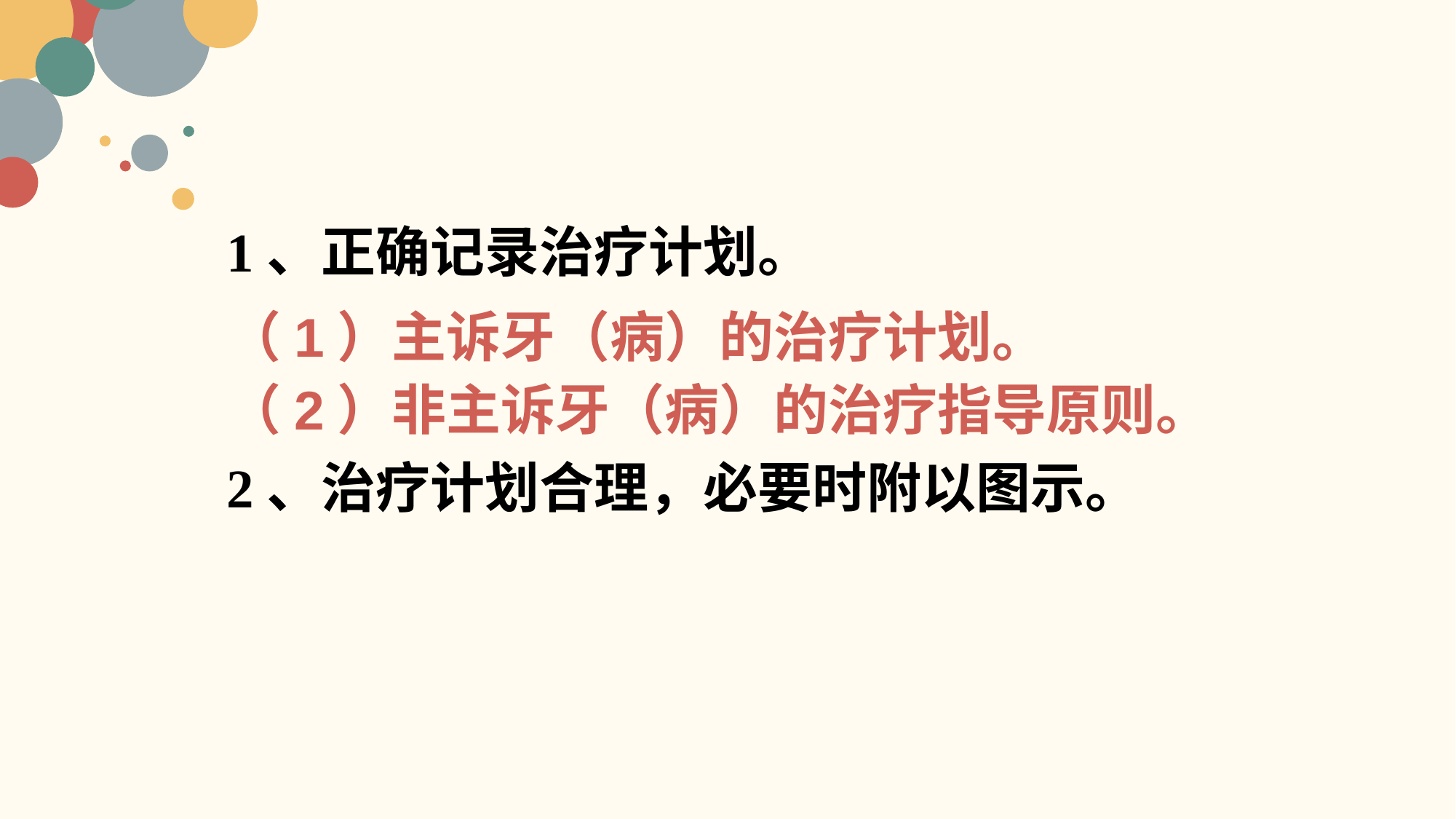

1、正确记录治疗计划。
（1）主诉牙（病）的治疗计划。
（2）非主诉牙（病）的治疗指导原则。
2、治疗计划合理，必要时附以图示。